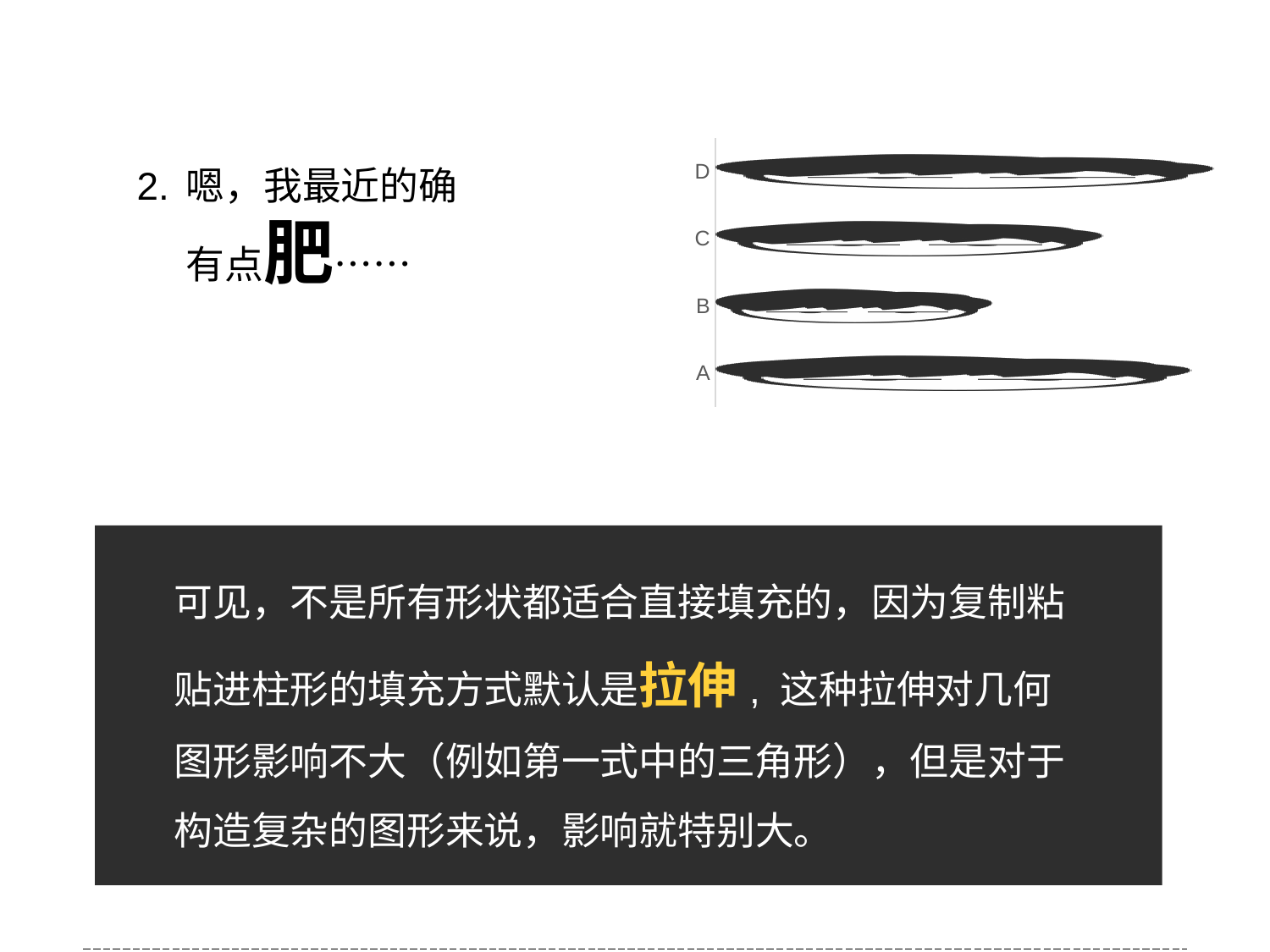

### Chart

| Category | 系列 1 |
|---|---|
| A | 4.3 |
| B | 2.5 |
| C | 3.5 |
| D | 4.5 |
嗯，我最近的确有点肥……

可见，不是所有形状都适合直接填充的，因为复制粘贴进柱形的填充方式默认是拉伸, 这种拉伸对几何图形影响不大（例如第一式中的三角形），但是对于构造复杂的图形来说，影响就特别大。